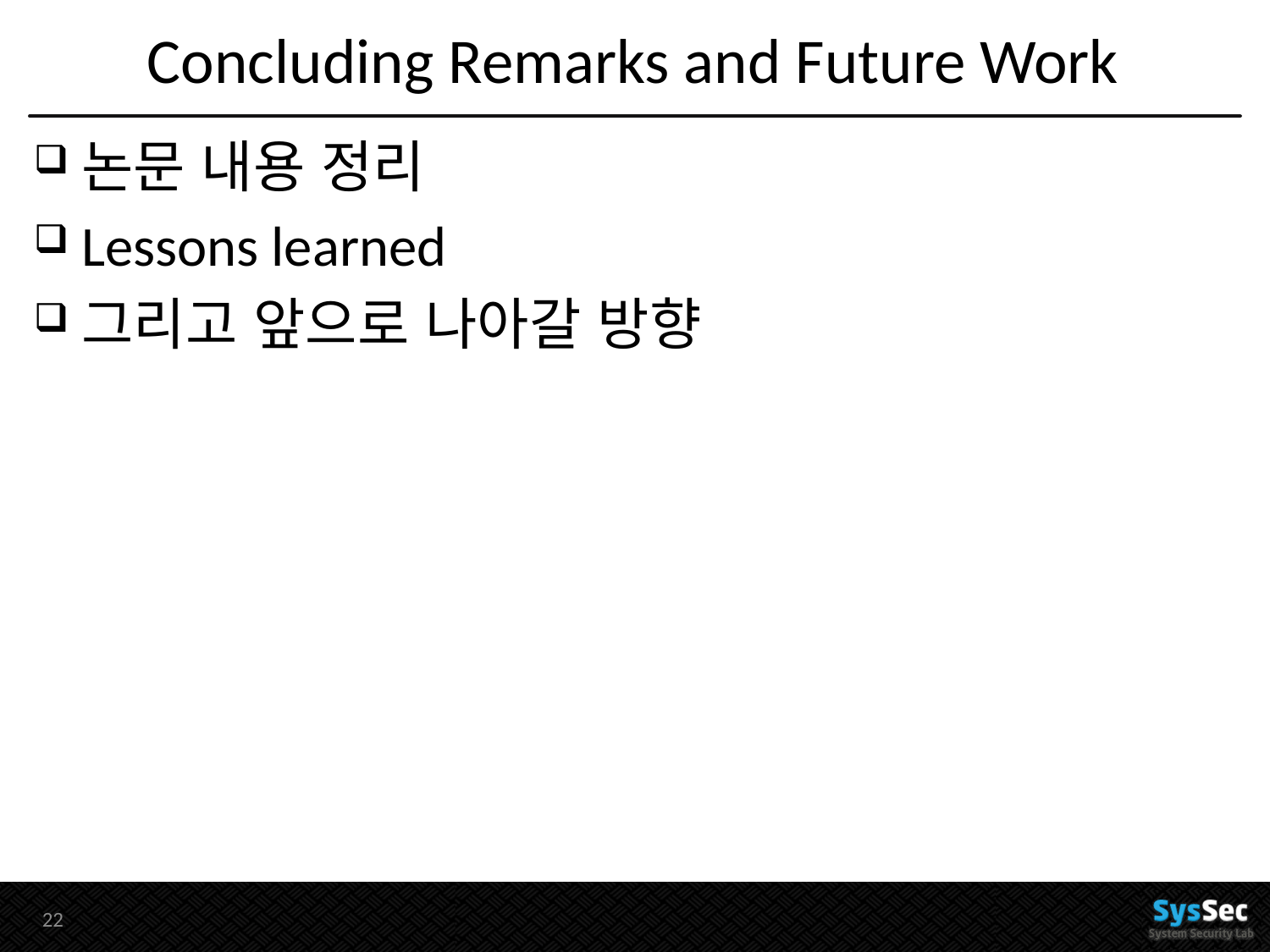

# Concluding Remarks and Future Work
논문 내용 정리
Lessons learned
그리고 앞으로 나아갈 방향
22